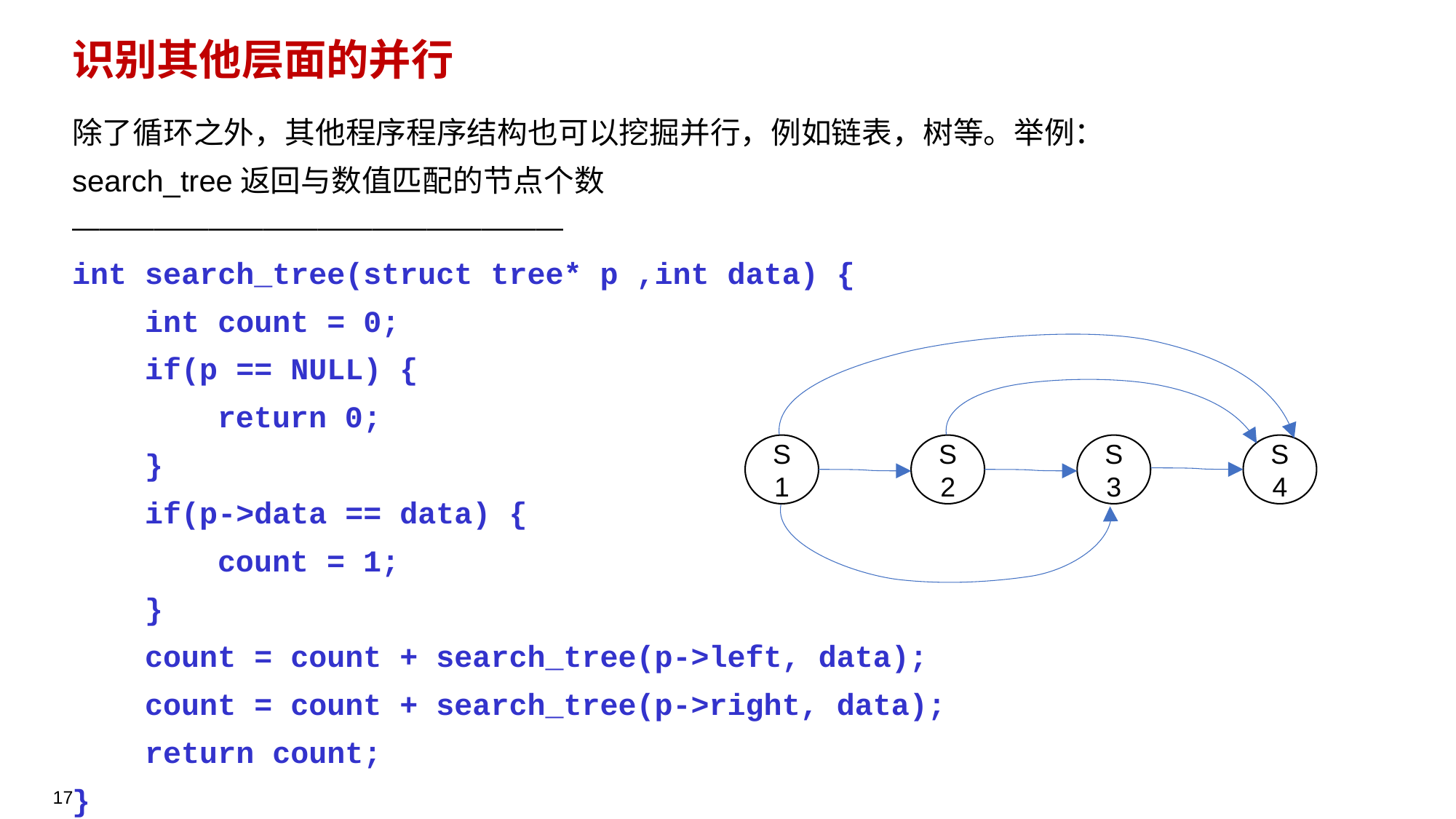

# 识别其他层面的并行
除了循环之外，其他程序程序结构也可以挖掘并行，例如链表，树等。举例：
search_tree返回与数值匹配的节点个数
——————————————————
int search_tree(struct tree* p ,int data) {
    int count = 0;
    if(p == NULL) {
        return 0;
    }
    if(p->data == data) {
        count = 1;
    }
    count = count + search_tree(p->left, data);
    count = count + search_tree(p->right, data);
    return count;
}
——————————————————

S1
S2
S3
S4